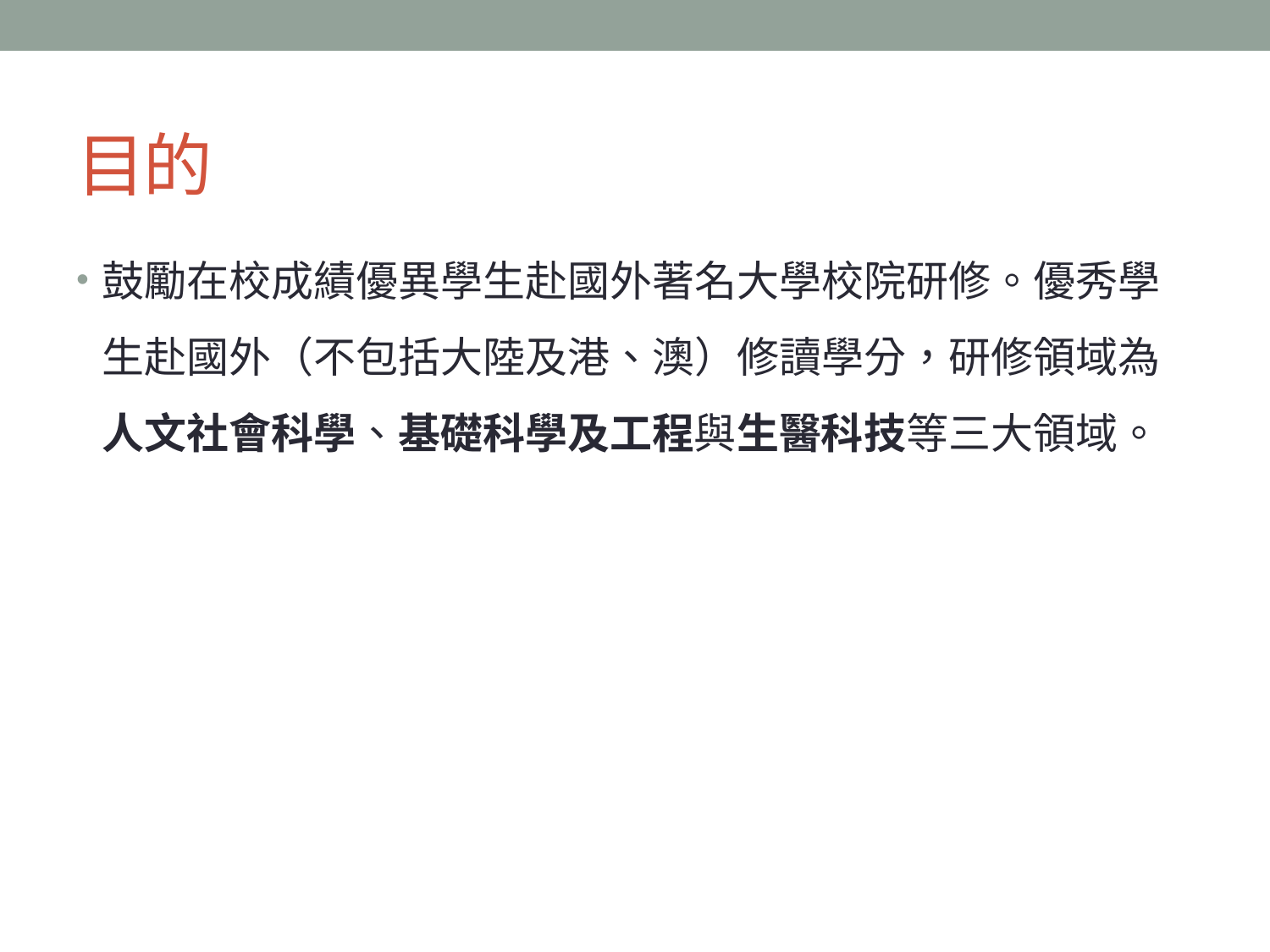

# 目的
鼓勵在校成績優異學生赴國外著名大學校院研修。優秀學生赴國外（不包括大陸及港、澳）修讀學分，研修領域為人文社會科學、基礎科學及工程與生醫科技等三大領域。